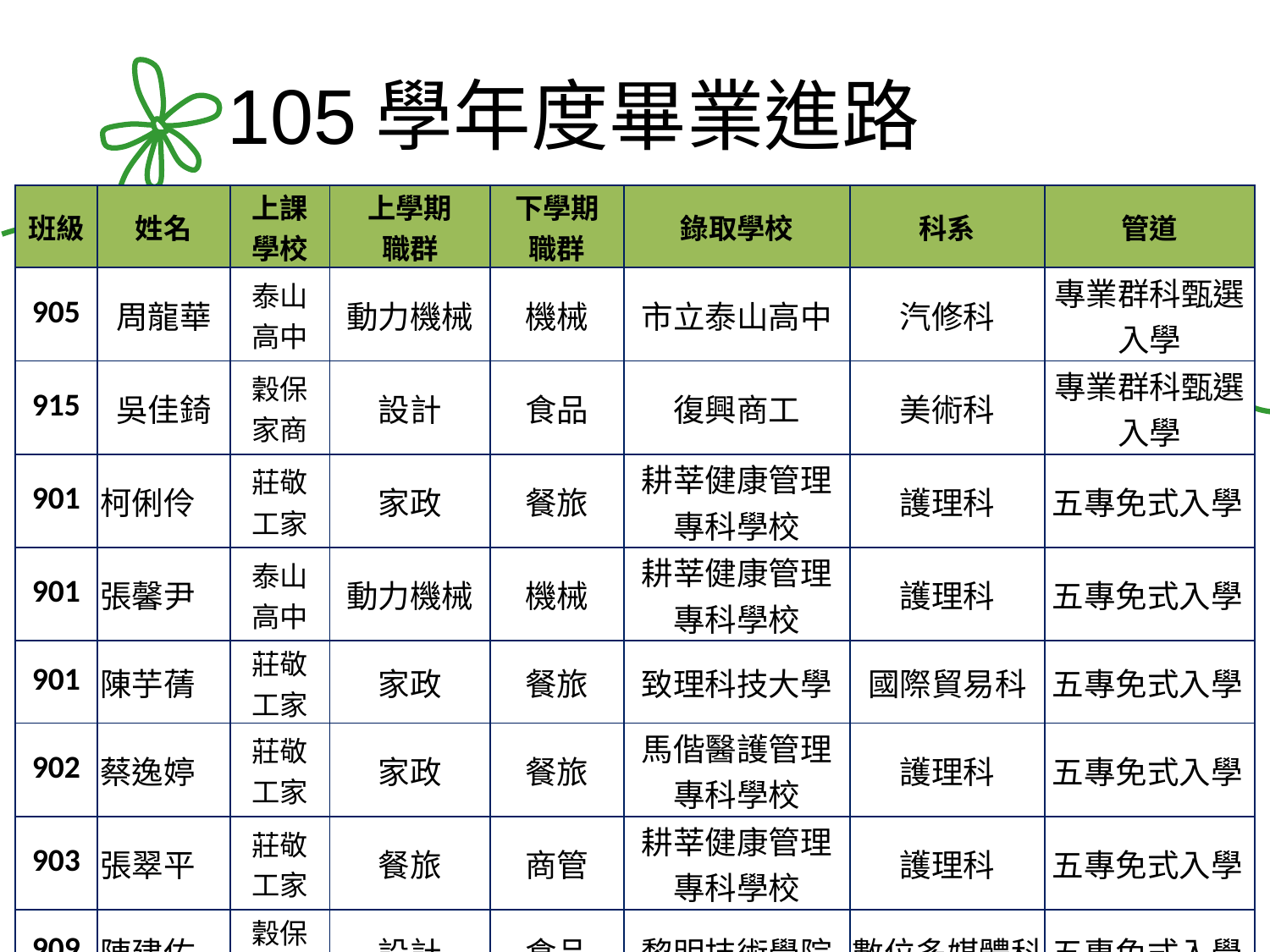

# 105學年度畢業進路
| 班級 | 姓名 | 上課 學校 | 上學期 職群 | 下學期 職群 | 錄取學校 | 科系 | 管道 |
| --- | --- | --- | --- | --- | --- | --- | --- |
| 905 | 周龍華 | 泰山 高中 | 動力機械 | 機械 | 市立泰山高中 | 汽修科 | 專業群科甄選入學 |
| 915 | 吳佳錡 | 穀保 家商 | 設計 | 食品 | 復興商工 | 美術科 | 專業群科甄選入學 |
| 901 | 柯俐伶 | 莊敬 工家 | 家政 | 餐旅 | 耕莘健康管理 專科學校 | 護理科 | 五專免式入學 |
| 901 | 張馨尹 | 泰山 高中 | 動力機械 | 機械 | 耕莘健康管理 專科學校 | 護理科 | 五專免式入學 |
| 901 | 陳芋蒨 | 莊敬 工家 | 家政 | 餐旅 | 致理科技大學 | 國際貿易科 | 五專免式入學 |
| 902 | 蔡逸婷 | 莊敬 工家 | 家政 | 餐旅 | 馬偕醫護管理 專科學校 | 護理科 | 五專免式入學 |
| 903 | 張翠平 | 莊敬 工家 | 餐旅 | 商管 | 耕莘健康管理 專科學校 | 護理科 | 五專免式入學 |
| 909 | 陳建佑 | 穀保 家商 | 設計 | 食品 | 黎明技術學院 | 數位多媒體科 | 五專免式入學 |
| 919 | 陳昱婷 | 莊敬 工家 | 家政 | 餐旅 | 馬偕醫護管理 專科學校 | 化妝品應用與管理科 | 五專免式入學 |